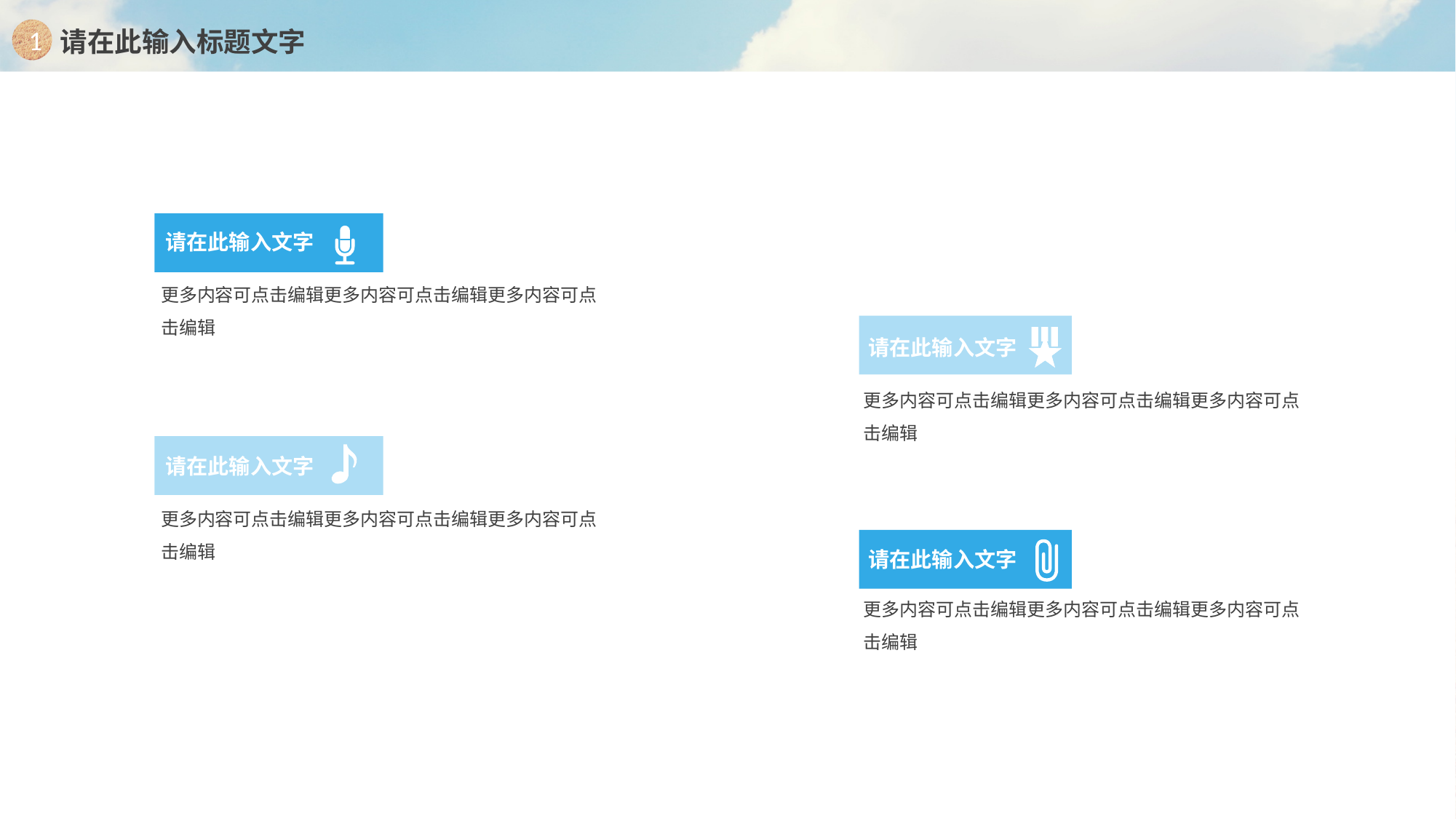

1
请在此输入标题文字

请在此输入文字

更多内容可点击编辑更多内容可点击编辑更多内容可点击编辑

请在此输入文字
更多内容可点击编辑更多内容可点击编辑更多内容可点击编辑

请在此输入文字
更多内容可点击编辑更多内容可点击编辑更多内容可点击编辑

请在此输入文字
更多内容可点击编辑更多内容可点击编辑更多内容可点击编辑